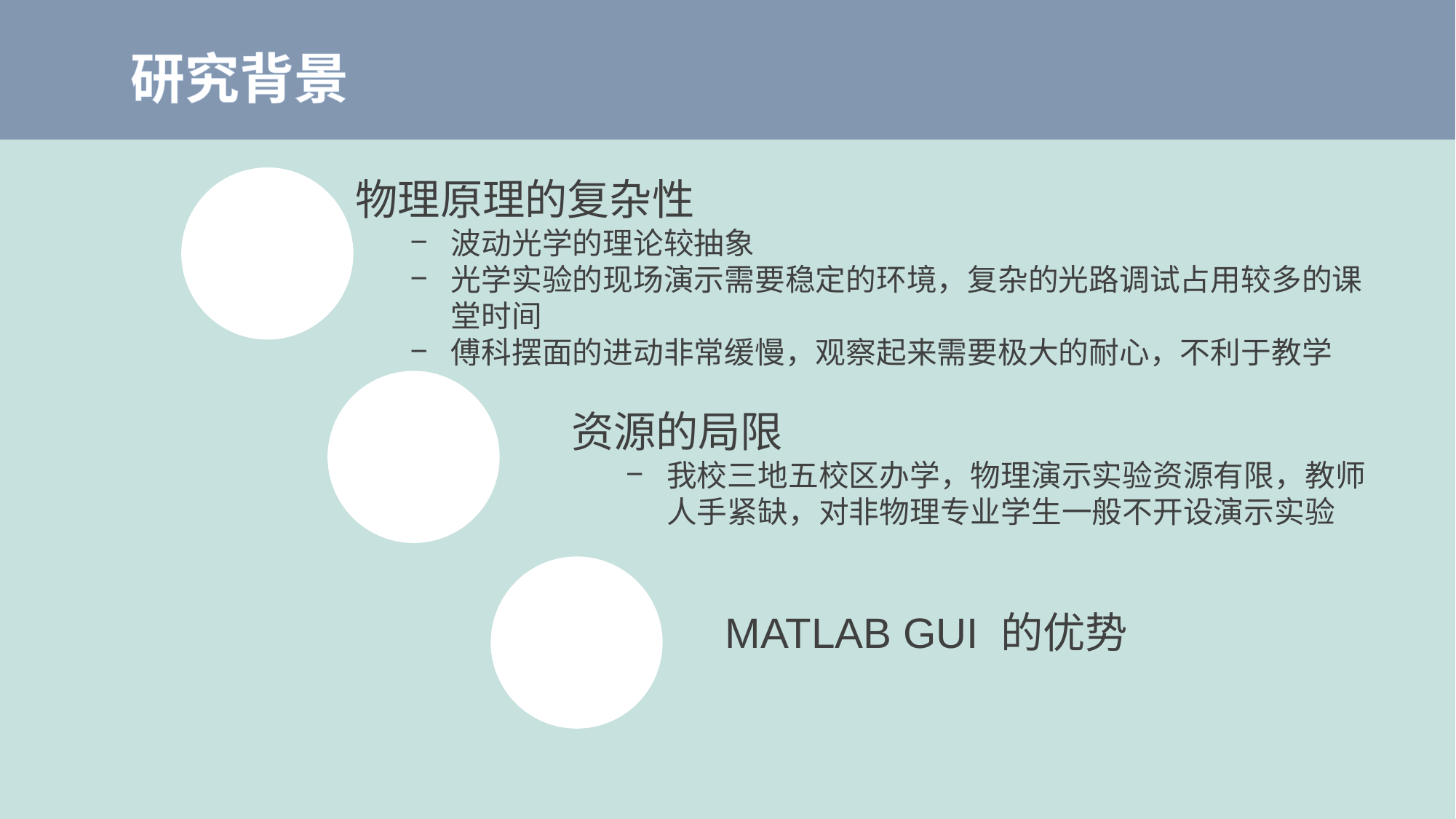

研究背景

物理原理的复杂性
波动光学的理论较抽象
光学实验的现场演示需要稳定的环境，复杂的光路调试占用较多的课堂时间
傅科摆面的进动非常缓慢，观察起来需要极大的耐心，不利于教学

资源的局限
我校三地五校区办学，物理演示实验资源有限，教师人手紧缺，对非物理专业学生一般不开设演示实验

MATLAB GUI 的优势